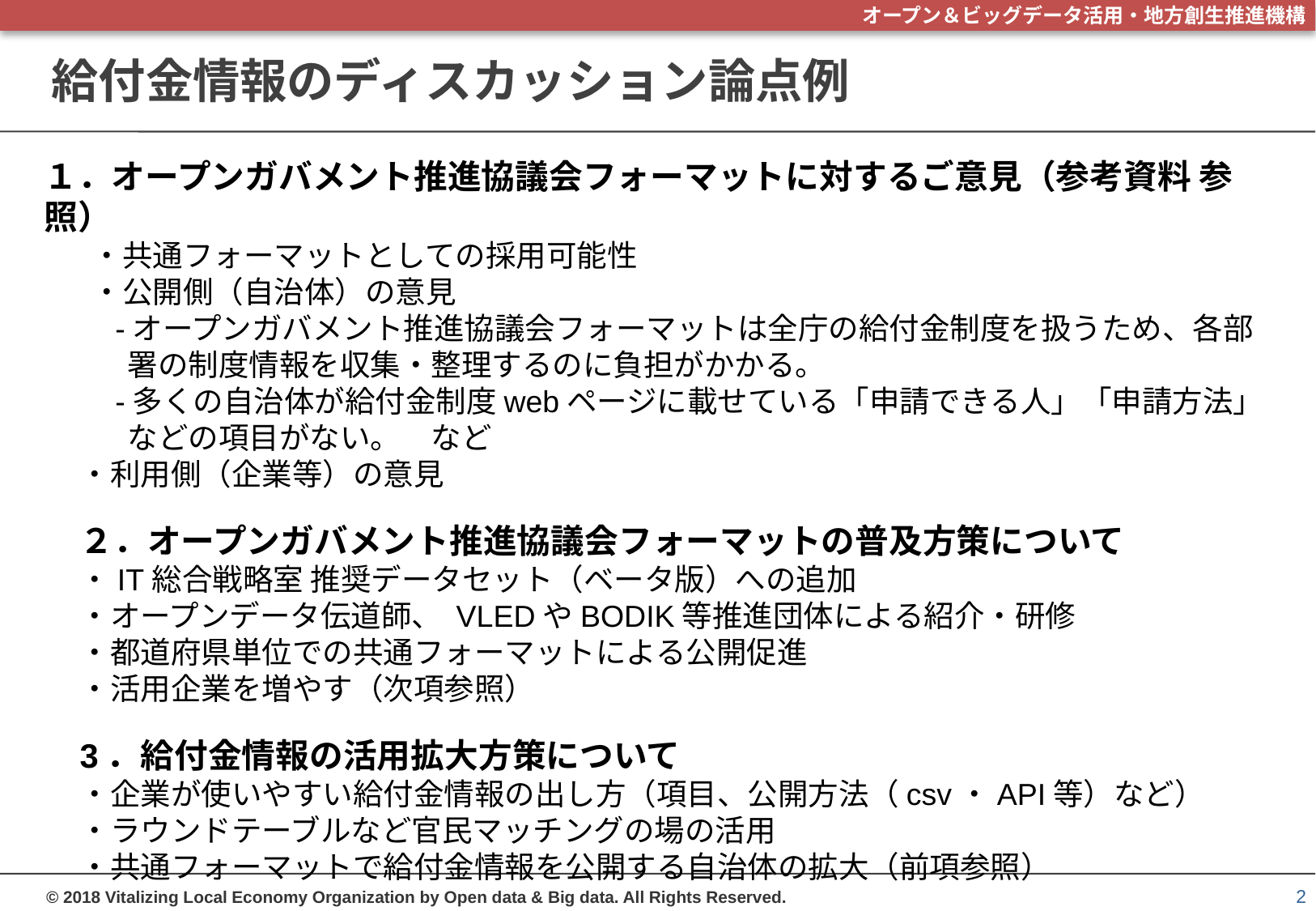

# 給付金情報のディスカッション論点例
１．オープンガバメント推進協議会フォーマットに対するご意見（参考資料 参照）
・共通フォーマットとしての採用可能性
・公開側（自治体）の意見
-オープンガバメント推進協議会フォーマットは全庁の給付金制度を扱うため、各部署の制度情報を収集・整理するのに負担がかかる。
-多くの自治体が給付金制度webページに載せている「申請できる人」「申請方法」などの項目がない。　など
・利用側（企業等）の意見

２．オープンガバメント推進協議会フォーマットの普及方策について
・IT総合戦略室 推奨データセット（ベータ版）への追加
・オープンデータ伝道師、 VLEDやBODIK等推進団体による紹介・研修
・都道府県単位での共通フォーマットによる公開促進
・活用企業を増やす（次項参照）

3．給付金情報の活用拡大方策について
・企業が使いやすい給付金情報の出し方（項目、公開方法（csv・API等）など）
・ラウンドテーブルなど官民マッチングの場の活用
・共通フォーマットで給付金情報を公開する自治体の拡大（前項参照）

2